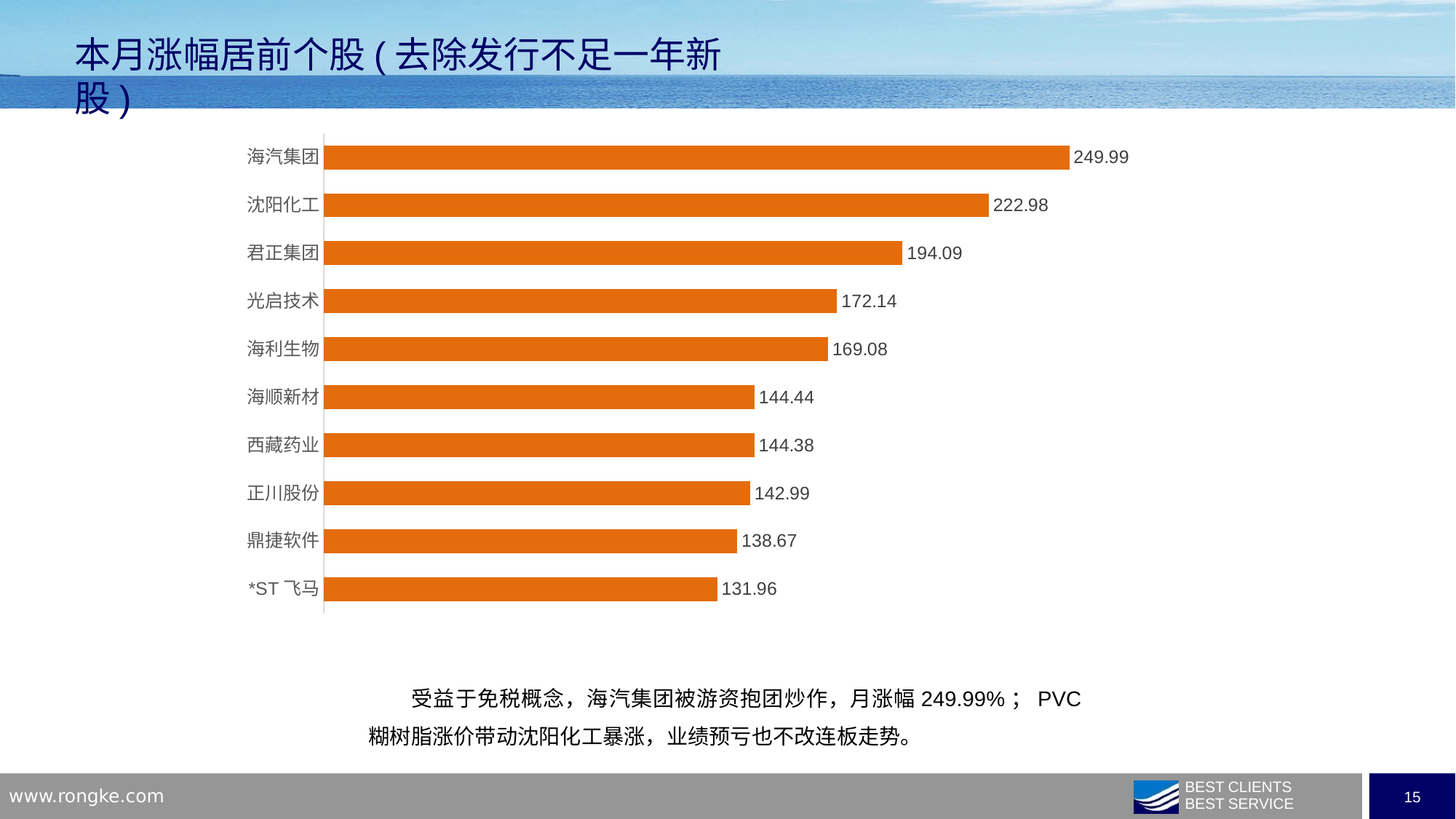

本月涨幅居前个股(去除发行不足一年新股)

### Chart

| Category |  |
|---|---|
| *ST飞马 | 131.9588 |
| 鼎捷软件 | 138.6709 |
| 正川股份 | 142.9948 |
| 西藏药业 | 144.3817 |
| 海顺新材 | 144.4444 |
| 海利生物 | 169.082 |
| 光启技术 | 172.1379 |
| 君正集团 | 194.0945 |
| 沈阳化工 | 222.9773 |
| 海汽集团 | 249.9896 |

### Chart

| Category |
|---|
受益于免税概念，海汽集团被游资抱团炒作，月涨幅249.99%；PVC糊树脂涨价带动沈阳化工暴涨，业绩预亏也不改连板走势。